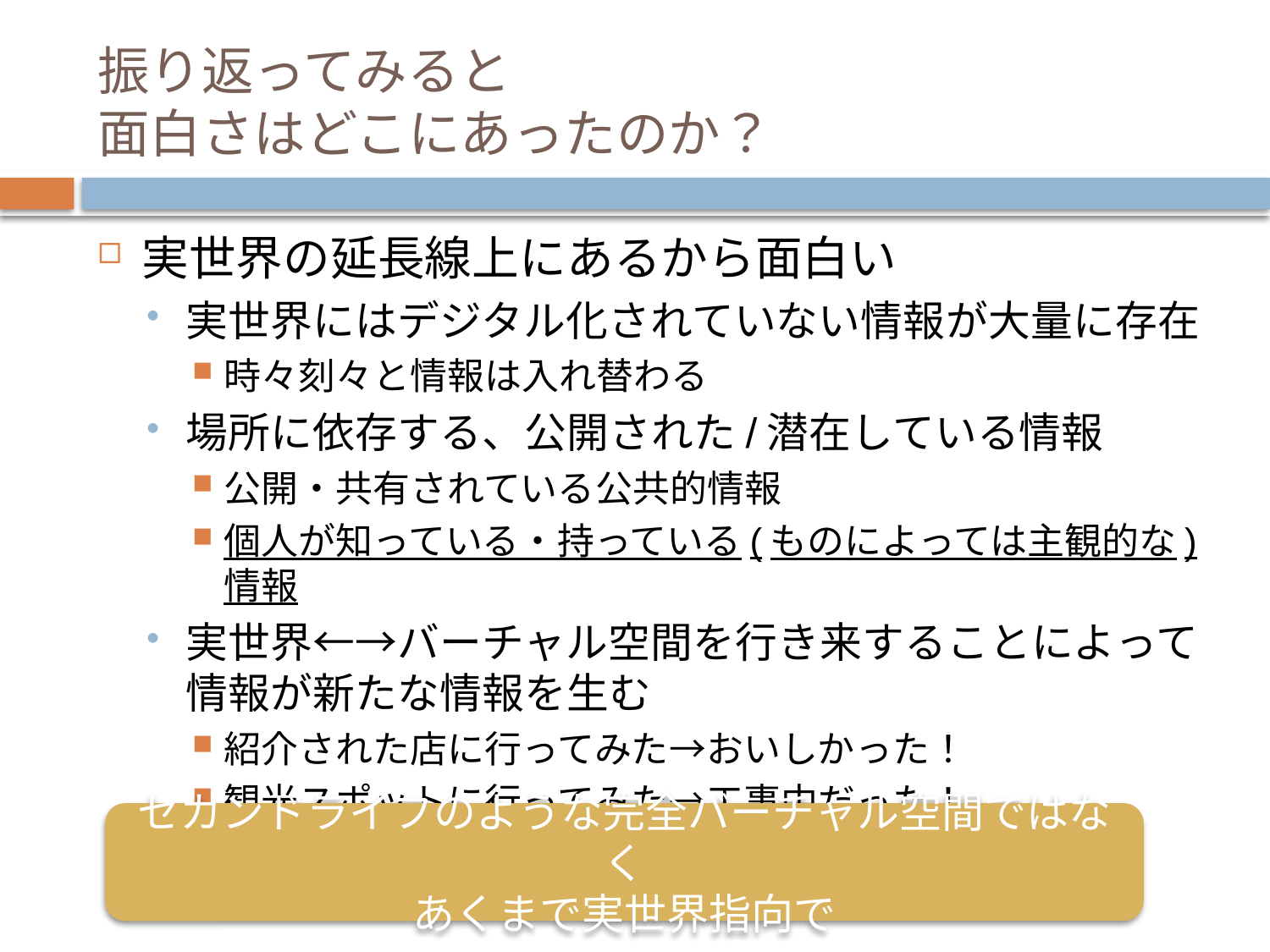

# 振り返ってみると 面白さはどこにあったのか？
実世界の延長線上にあるから面白い
実世界にはデジタル化されていない情報が大量に存在
時々刻々と情報は入れ替わる
場所に依存する、公開された/潜在している情報
公開・共有されている公共的情報
個人が知っている・持っている(ものによっては主観的な)情報
実世界←→バーチャル空間を行き来することによって
情報が新たな情報を生む
紹介された店に行ってみた→おいしかった！
観光スポットに行ってみた→工事中だった！

セカンドライフのような完全バーチャル空間ではなく
あくまで実世界指向で